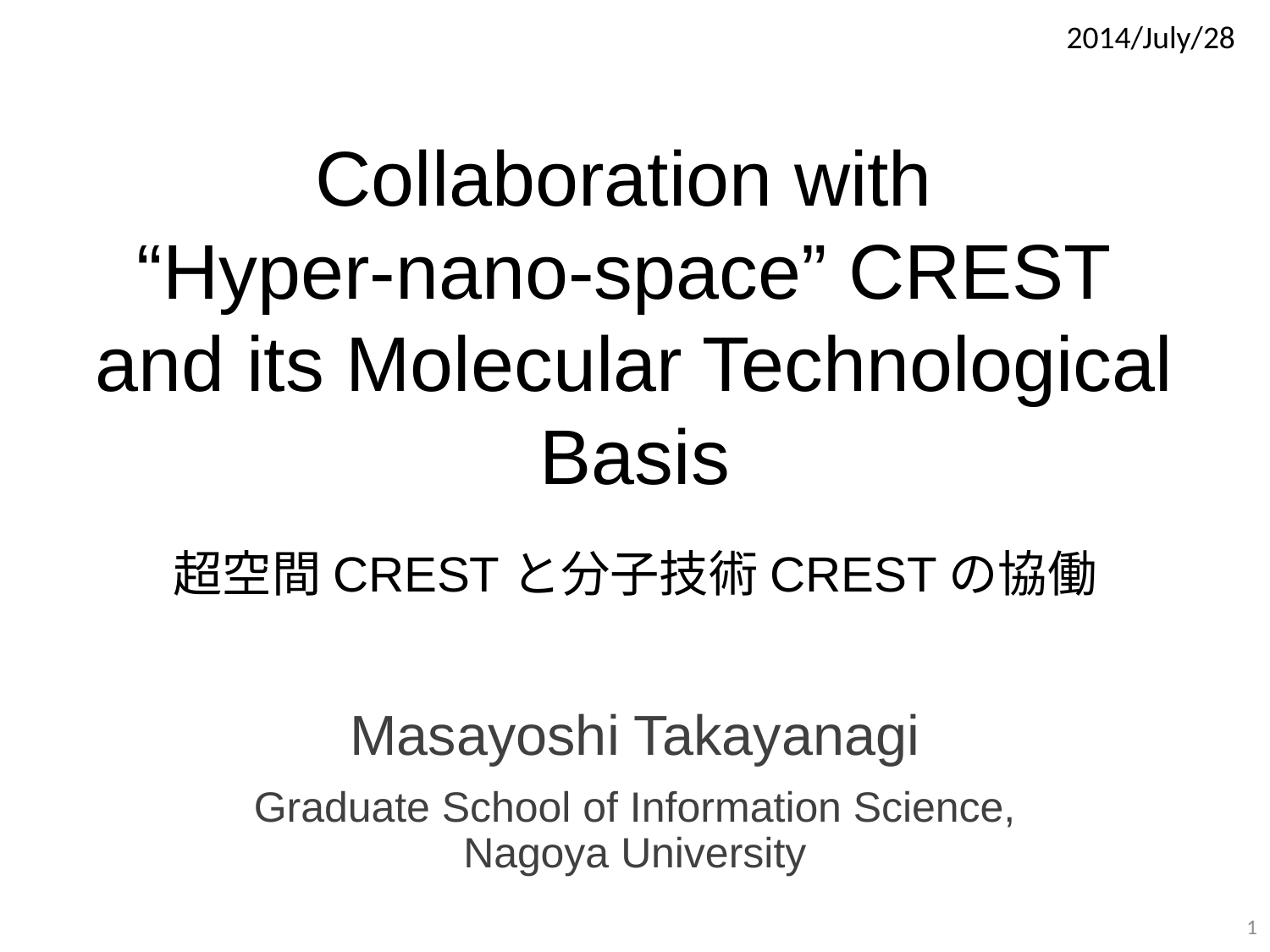

2014/July/28
Collaboration with
“Hyper-nano-space” CREST
and its Molecular Technological Basis
超空間CRESTと分子技術CRESTの協働
Masayoshi Takayanagi
Graduate School of Information Science,
Nagoya University
1